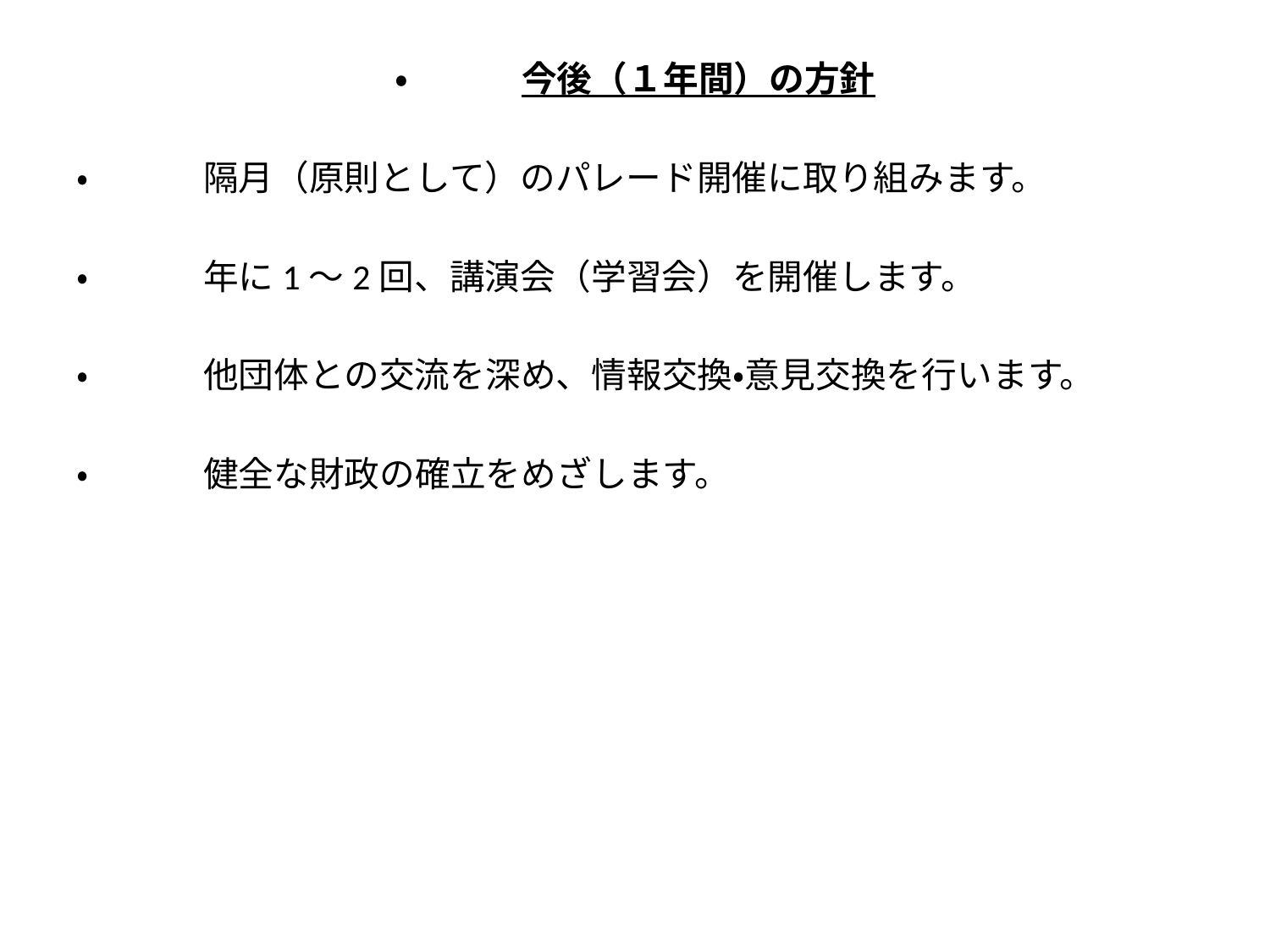

•	今後（１年間）の方針

•	隔月（原則として）のパレード開催に取り組みます。

•	年に1～2回、講演会（学習会）を開催します。

•	他団体との交流を深め、情報交換・意見交換を行います。

•	健全な財政の確立をめざします。